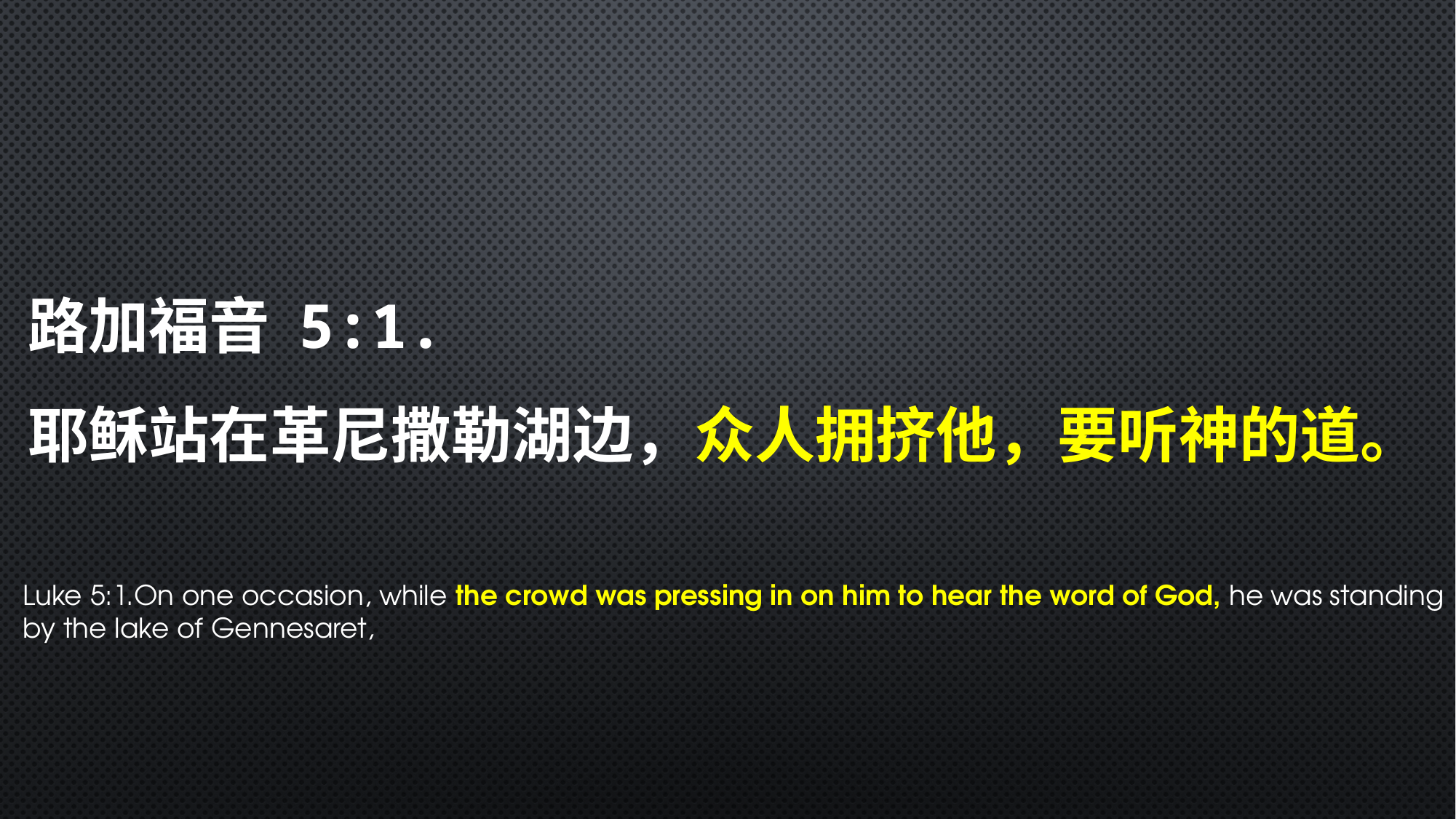

路加福音 5:1.
耶稣站在革尼撒勒湖边，众人拥挤他，要听神的道。
Luke 5:1.On one occasion, while the crowd was pressing in on him to hear the word of God, he was standing by the lake of Gennesaret,